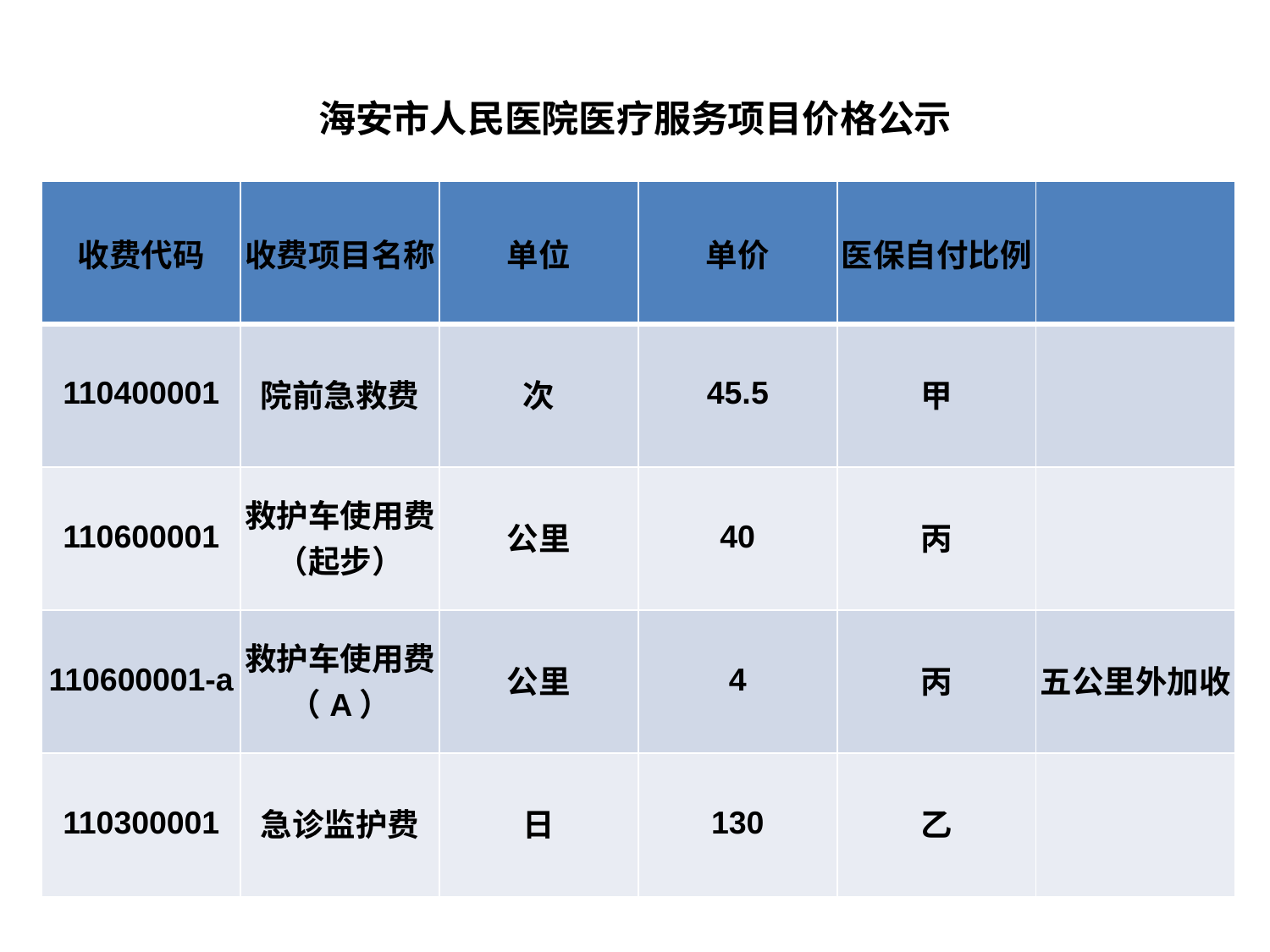

# 海安市人民医院医疗服务项目价格公示
| 收费代码 | 收费项目名称 | 单位 | 单价 | 医保自付比例 |  |
| --- | --- | --- | --- | --- | --- |
| 110400001 | 院前急救费 | 次 | 45.5 | 甲 |  |
| 110600001 | 救护车使用费（起步） | 公里 | 40 | 丙 |  |
| 110600001-a | 救护车使用费（A） | 公里 | 4 | 丙 | 五公里外加收 |
| 110300001 | 急诊监护费 | 日 | 130 | 乙 |  |